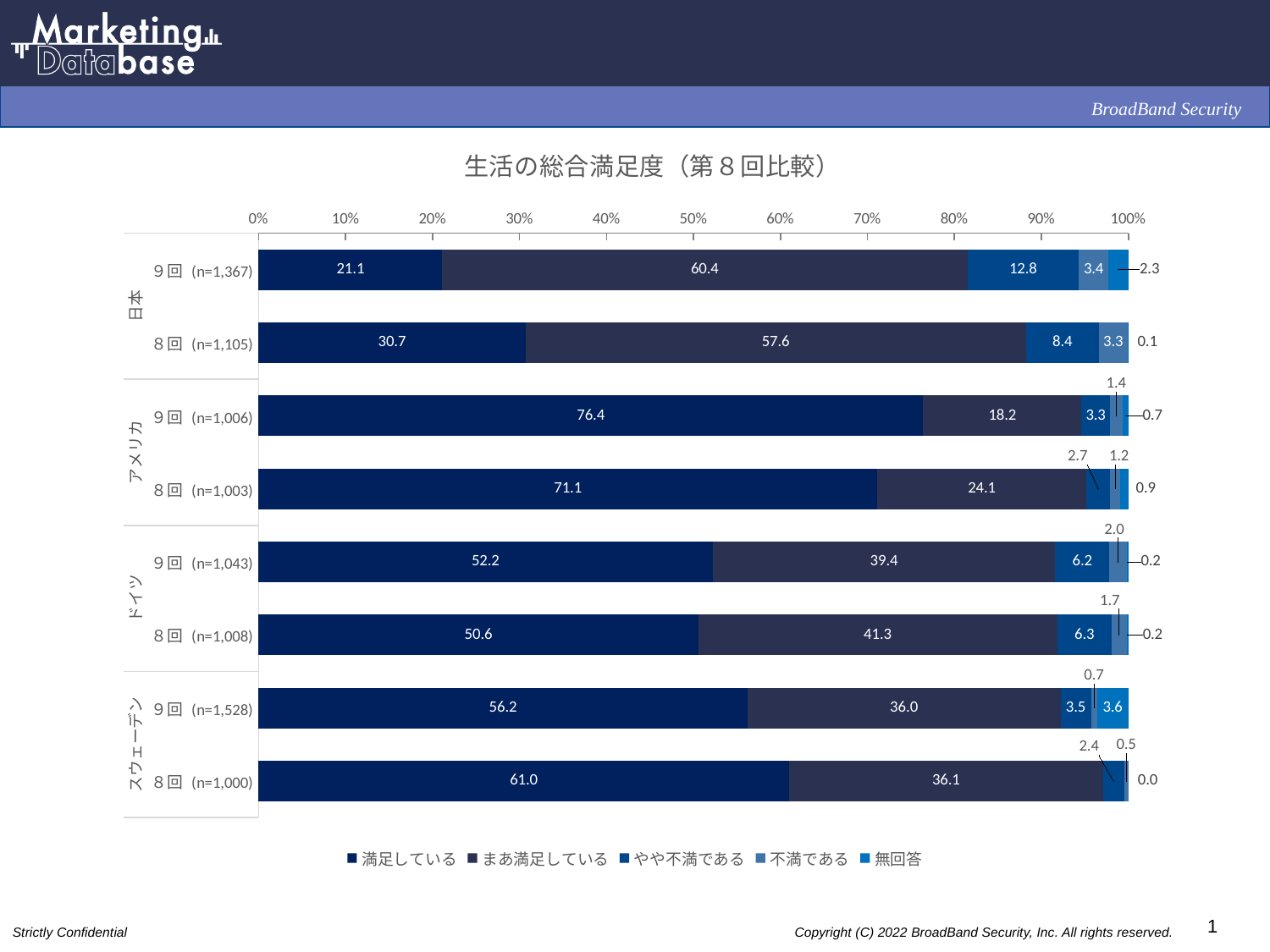

### Chart: 生活の総合満足度（第８回比較）

| Category | 満足している | まあ満足している | やや不満である | 不満である | 無回答 |
|---|---|---|---|---|---|
| ９回 (n=1,367) | 21.1 | 60.4 | 12.8 | 3.4 | 2.3 |
| ８回 (n=1,105) | 30.7 | 57.6 | 8.4 | 3.3 | 0.1 |
| ９回 (n=1,006) | 76.4 | 18.2 | 3.3 | 1.4 | 0.7 |
| ８回 (n=1,003) | 71.1 | 24.1 | 2.7 | 1.2 | 0.9 |
| ９回 (n=1,043) | 52.2 | 39.4 | 6.2 | 2.0 | 0.2 |
| ８回 (n=1,008) | 50.6 | 41.3 | 6.3 | 1.7 | 0.2 |
| ９回 (n=1,528) | 56.2 | 36.0 | 3.5 | 0.7 | 3.6 |
| ８回 (n=1,000) | 61.0 | 36.1 | 2.4 | 0.5 | 0.0 |